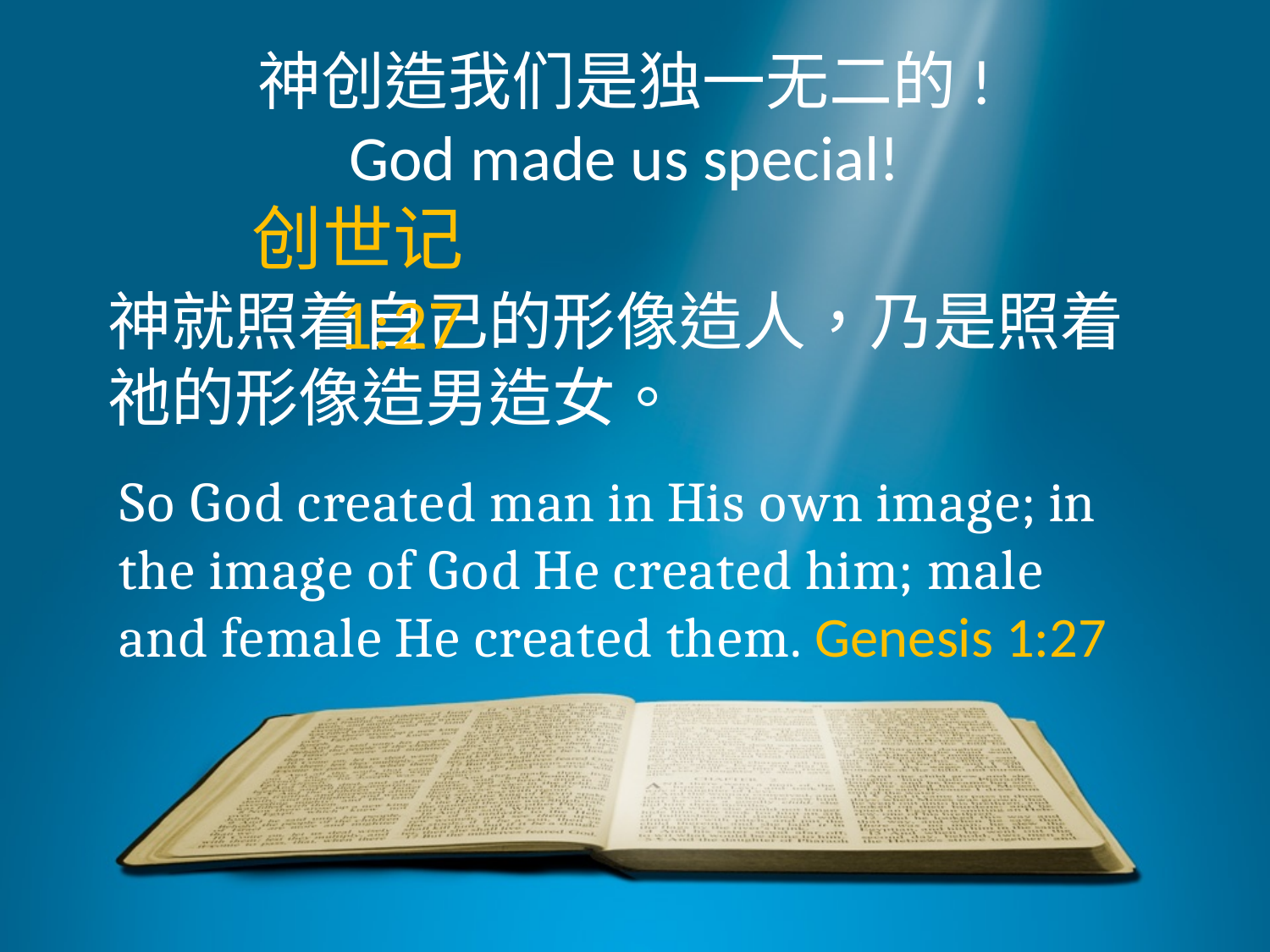

神创造我们是独一无二的!
God made us special!
创世记 1:27
神就照着自己的形像造人，乃是照着祂的形像造男造女。
So God created man in His own image; in the image of God He created him; male and female He created them. Genesis 1:27